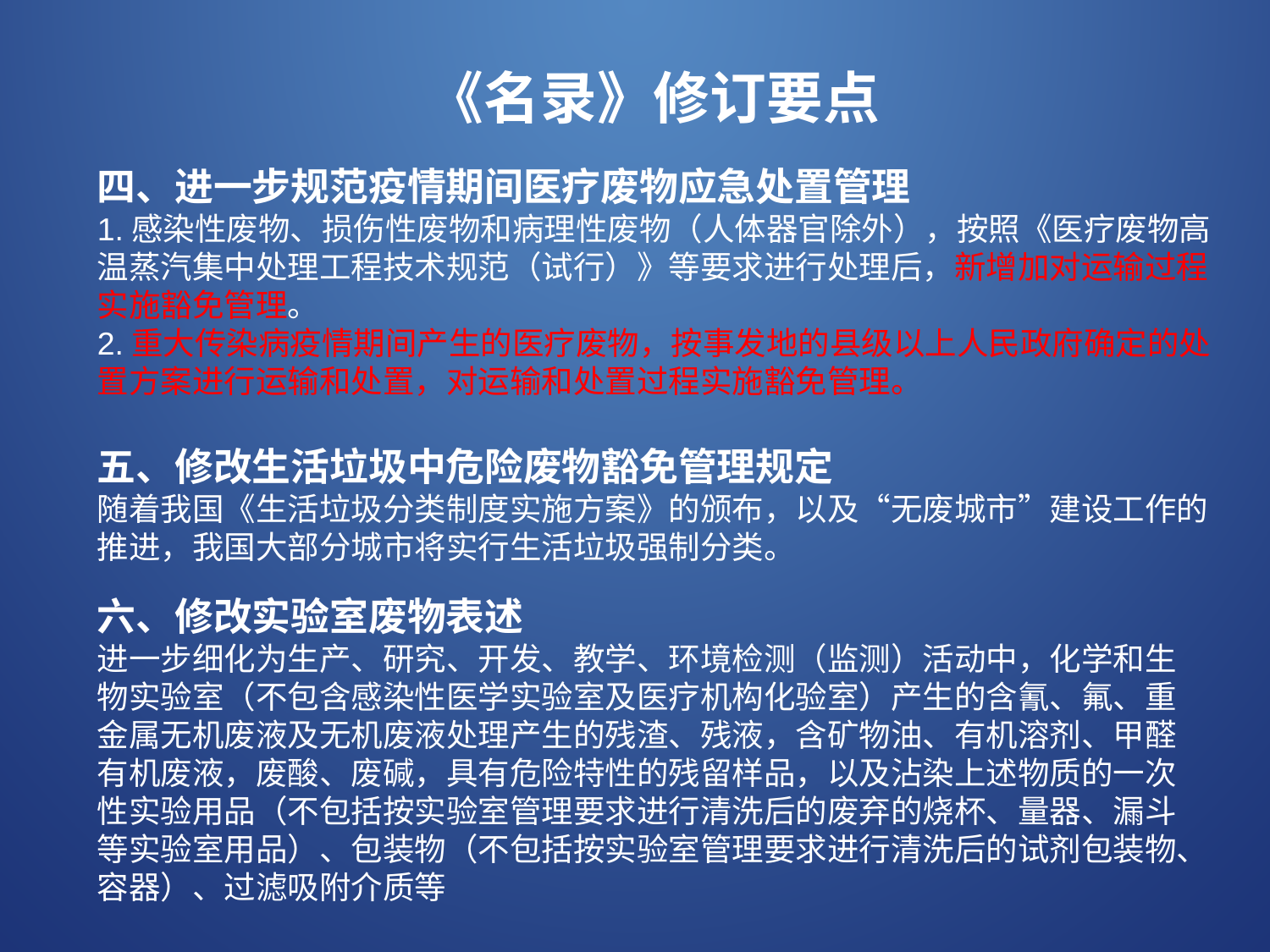

《名录》修订要点
四、进一步规范疫情期间医疗废物应急处置管理
1.感染性废物、损伤性废物和病理性废物（人体器官除外），按照《医疗废物高温蒸汽集中处理工程技术规范（试行）》等要求进行处理后，新增加对运输过程实施豁免管理。
2.重大传染病疫情期间产生的医疗废物，按事发地的县级以上人民政府确定的处置方案进行运输和处置，对运输和处置过程实施豁免管理。
五、修改生活垃圾中危险废物豁免管理规定
随着我国《生活垃圾分类制度实施方案》的颁布，以及“无废城市”建设工作的推进，我国大部分城市将实行生活垃圾强制分类。
六、修改实验室废物表述
进一步细化为生产、研究、开发、教学、环境检测（监测）活动中，化学和生物实验室（不包含感染性医学实验室及医疗机构化验室）产生的含氰、氟、重金属无机废液及无机废液处理产生的残渣、残液，含矿物油、有机溶剂、甲醛有机废液，废酸、废碱，具有危险特性的残留样品，以及沾染上述物质的一次性实验用品（不包括按实验室管理要求进行清洗后的废弃的烧杯、量器、漏斗等实验室用品）、包装物（不包括按实验室管理要求进行清洗后的试剂包装物、容器）、过滤吸附介质等